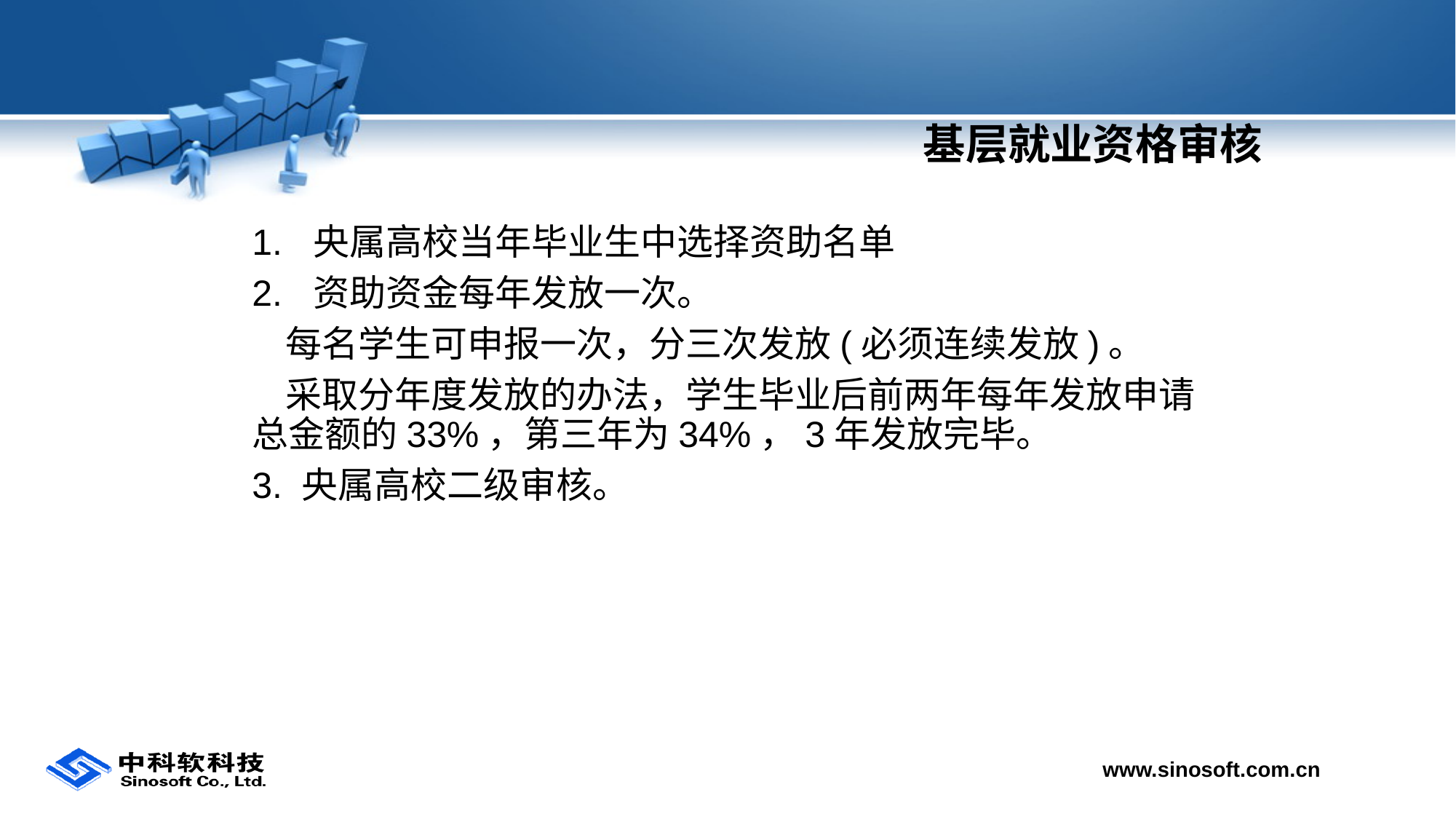

# 基层就业资格审核
央属高校当年毕业生中选择资助名单
资助资金每年发放一次。
   每名学生可申报一次，分三次发放(必须连续发放)。
   采取分年度发放的办法，学生毕业后前两年每年发放申请总金额的33%，第三年为34%，3年发放完毕。
3. 央属高校二级审核。